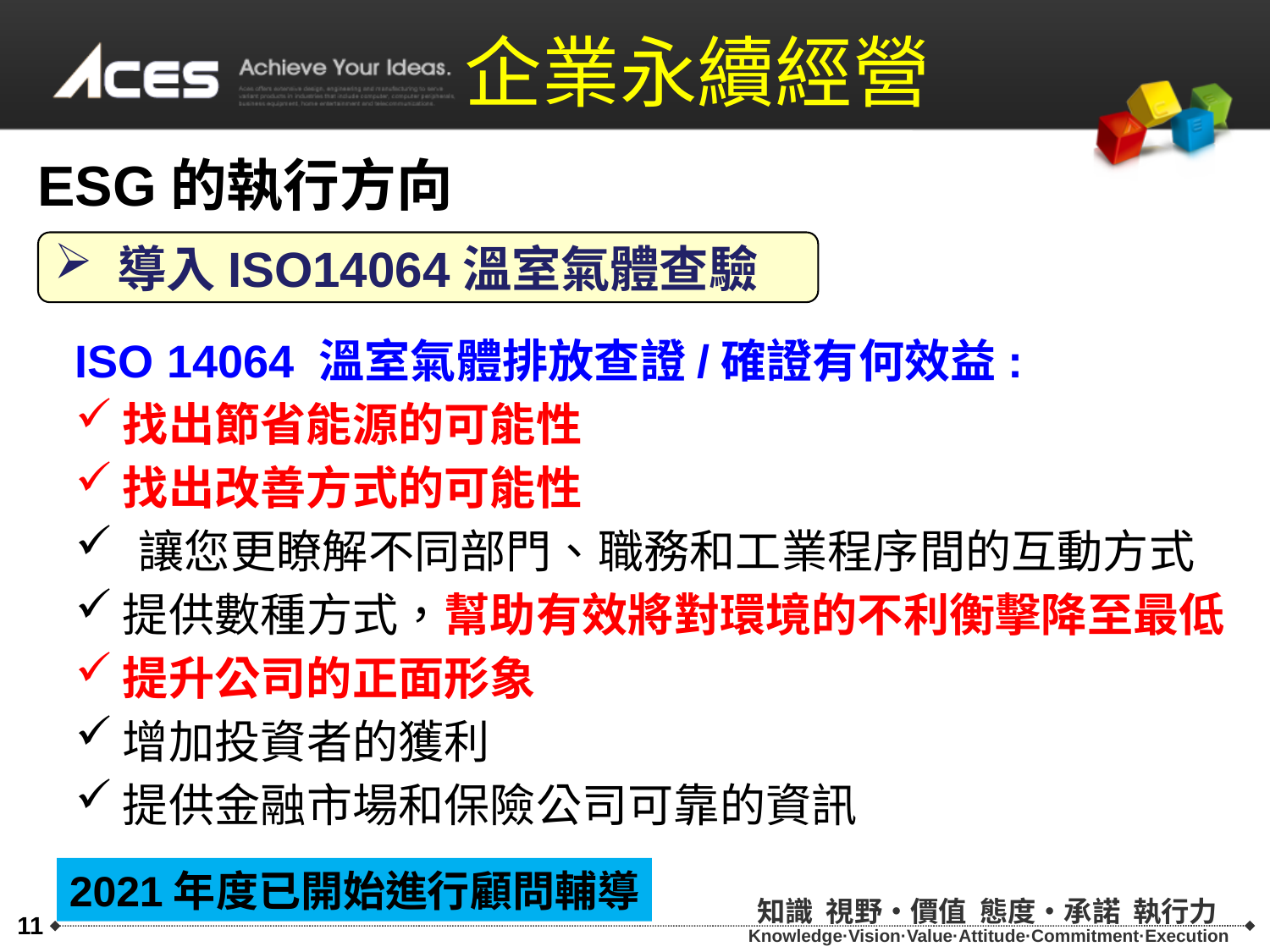

企業永續經營
ESG的執行方向

導入ISO14064溫室氣體查驗
ISO 14064 溫室氣體排放查證/確證有何效益:
找出節省能源的可能性
找出改善方式的可能性
讓您更瞭解不同部門、職務和工業程序間的互動方式
提供數種方式，幫助有效將對環境的不利衡擊降至最低
提升公司的正面形象
增加投資者的獲利
提供金融市場和保險公司可靠的資訊

2021年度已開始進行顧問輔導